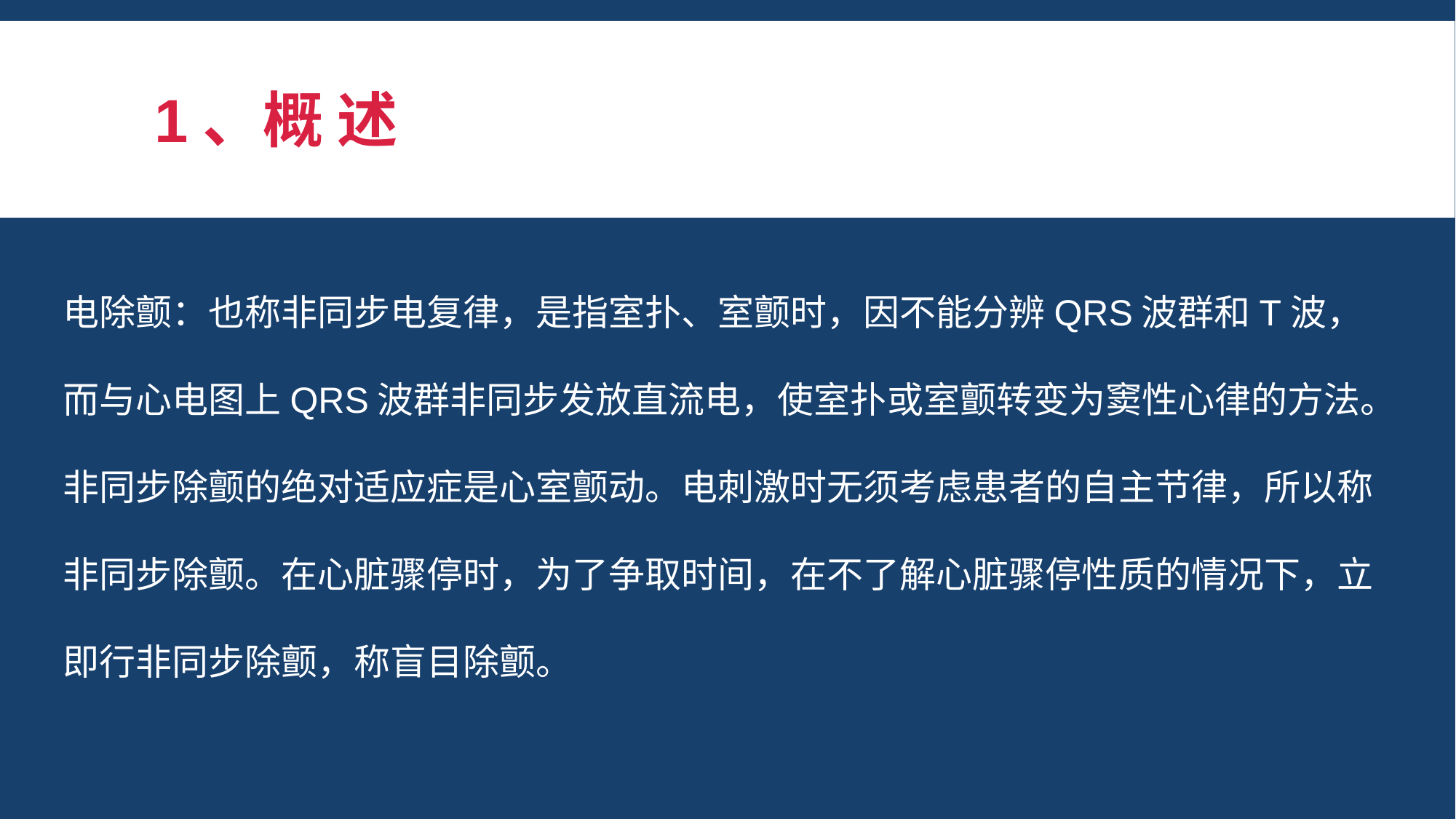

# 1、概 述
电除颤：也称非同步电复律，是指室扑、室颤时，因不能分辨QRS波群和T波，而与心电图上QRS波群非同步发放直流电，使室扑或室颤转变为窦性心律的方法。非同步除颤的绝对适应症是心室颤动。电刺激时无须考虑患者的自主节律，所以称非同步除颤。在心脏骤停时，为了争取时间，在不了解心脏骤停性质的情况下，立即行非同步除颤，称盲目除颤。